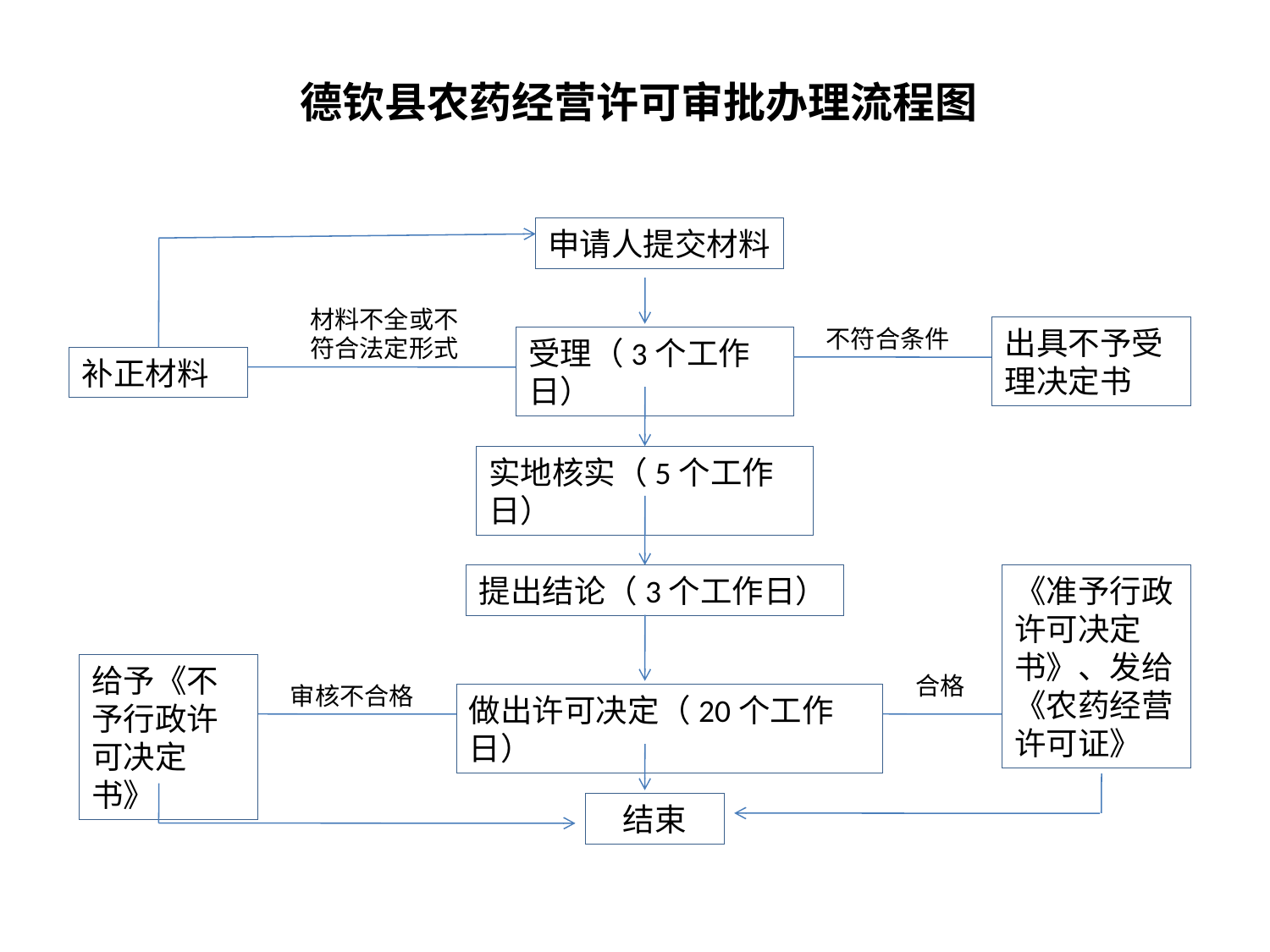

德钦县农药经营许可审批办理流程图
申请人提交材料
材料不全或不符合法定形式
不符合条件
出具不予受理决定书
受理（3个工作日）
补正材料
实地核实（5个工作日）
提出结论（3个工作日）
《准予行政许可决定书》、发给《农药经营许可证》
给予《不予行政许可决定书》
合格
审核不合格
做出许可决定（20个工作日）
结束